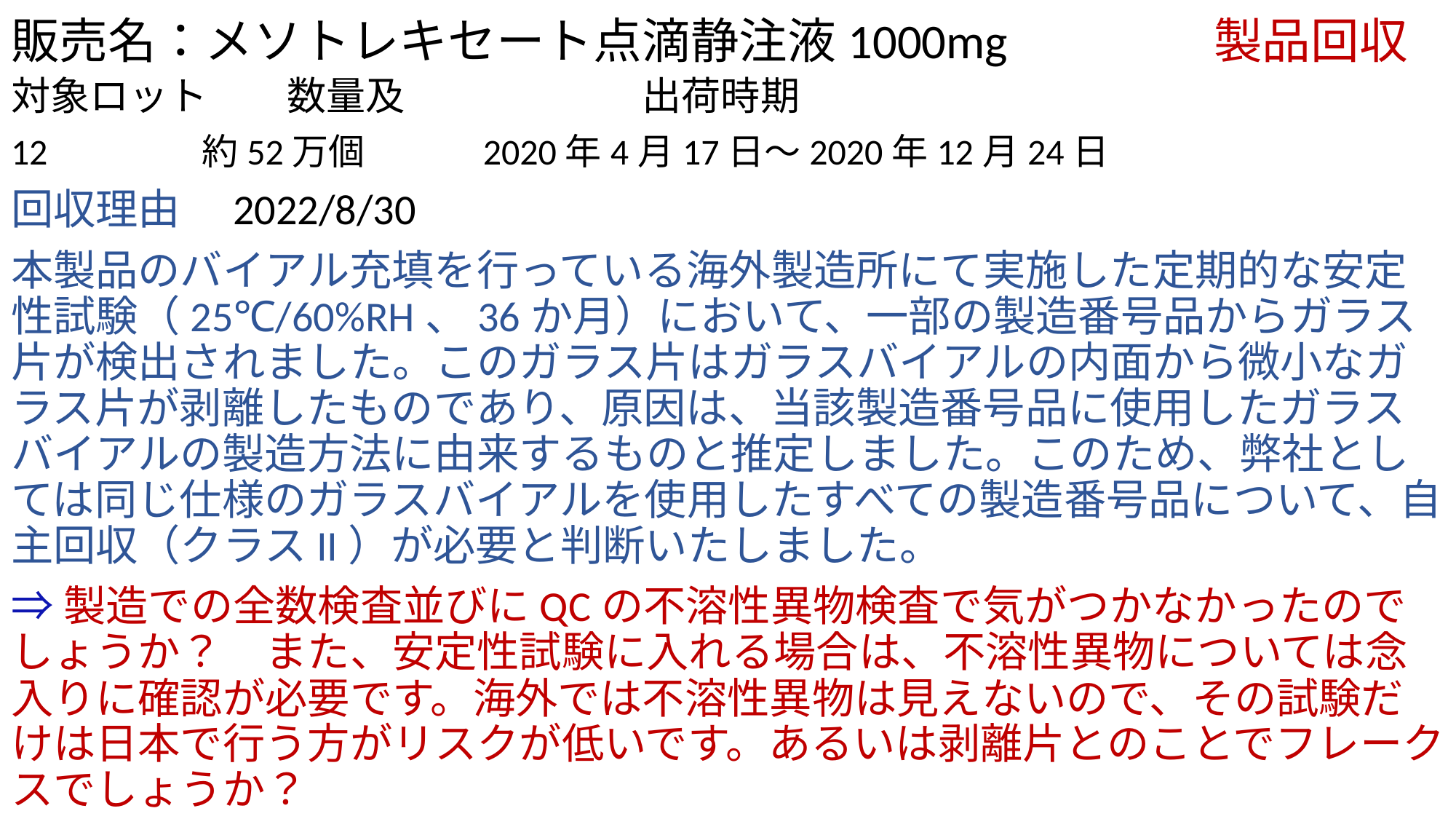

# 販売名：メソトレキセート点滴静注液1000mg　　　　製品回収
対象ロット　　数量及　　　　　　出荷時期
12　　　　約52万個　　　2020年4月17日～2020年12月24日
回収理由　2022/8/30
本製品のバイアル充填を行っている海外製造所にて実施した定期的な安定性試験（25℃/60%RH、36か月）において、一部の製造番号品からガラス片が検出されました。このガラス片はガラスバイアルの内面から微小なガラス片が剥離したものであり、原因は、当該製造番号品に使用したガラスバイアルの製造方法に由来するものと推定しました。このため、弊社としては同じ仕様のガラスバイアルを使用したすべての製造番号品について、自主回収（クラスII）が必要と判断いたしました。
⇒製造での全数検査並びにQCの不溶性異物検査で気がつかなかったのでしょうか？　また、安定性試験に入れる場合は、不溶性異物については念入りに確認が必要です。海外では不溶性異物は見えないので、その試験だけは日本で行う方がリスクが低いです。あるいは剥離片とのことでフレークスでしょうか？